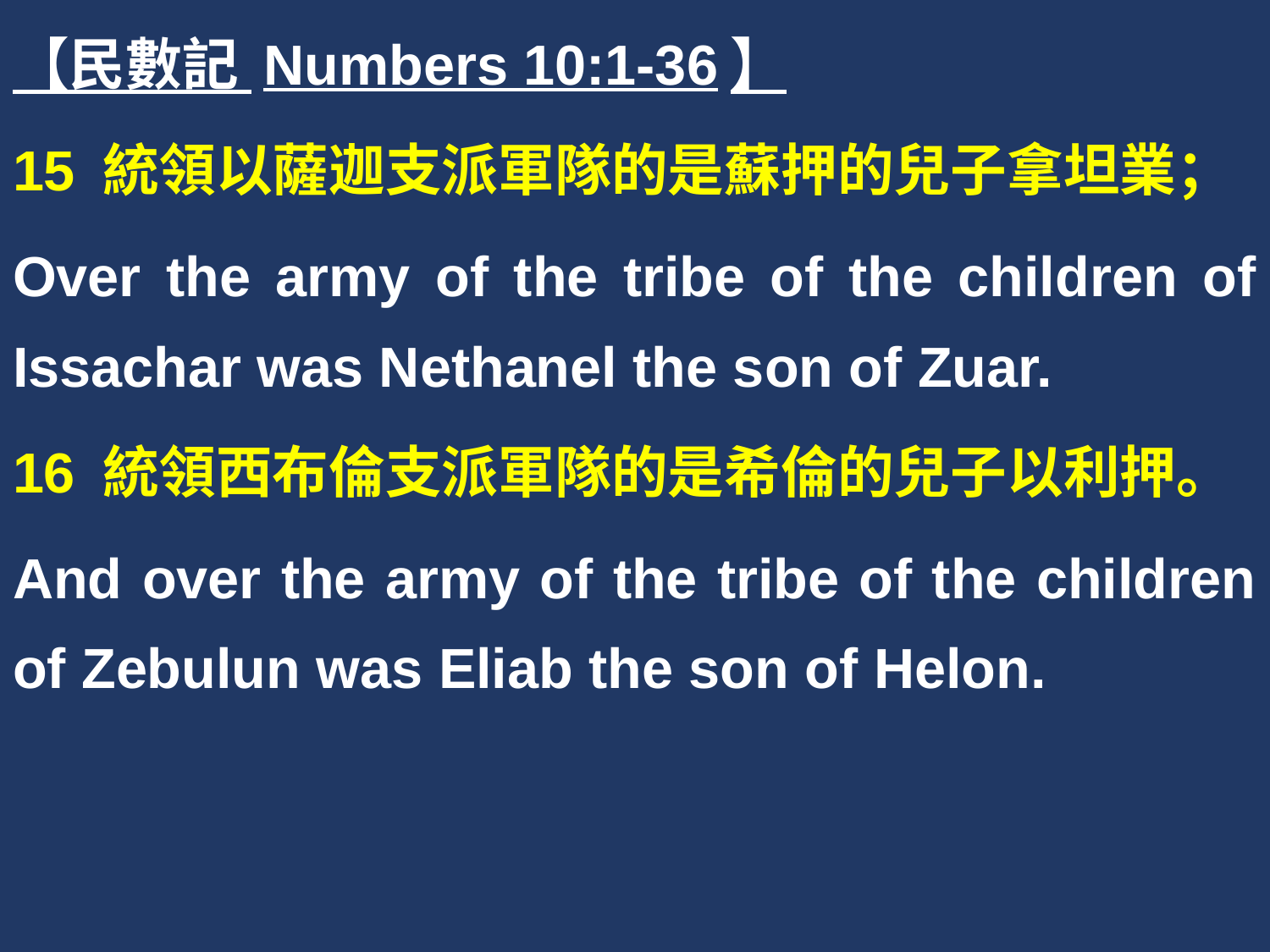

【民數記 Numbers 10:1-36】
15 統領以薩迦支派軍隊的是蘇押的兒子拿坦業；
Over the army of the tribe of the children of Issachar was Nethanel the son of Zuar.
16 統領西布倫支派軍隊的是希倫的兒子以利押。
And over the army of the tribe of the children of Zebulun was Eliab the son of Helon.